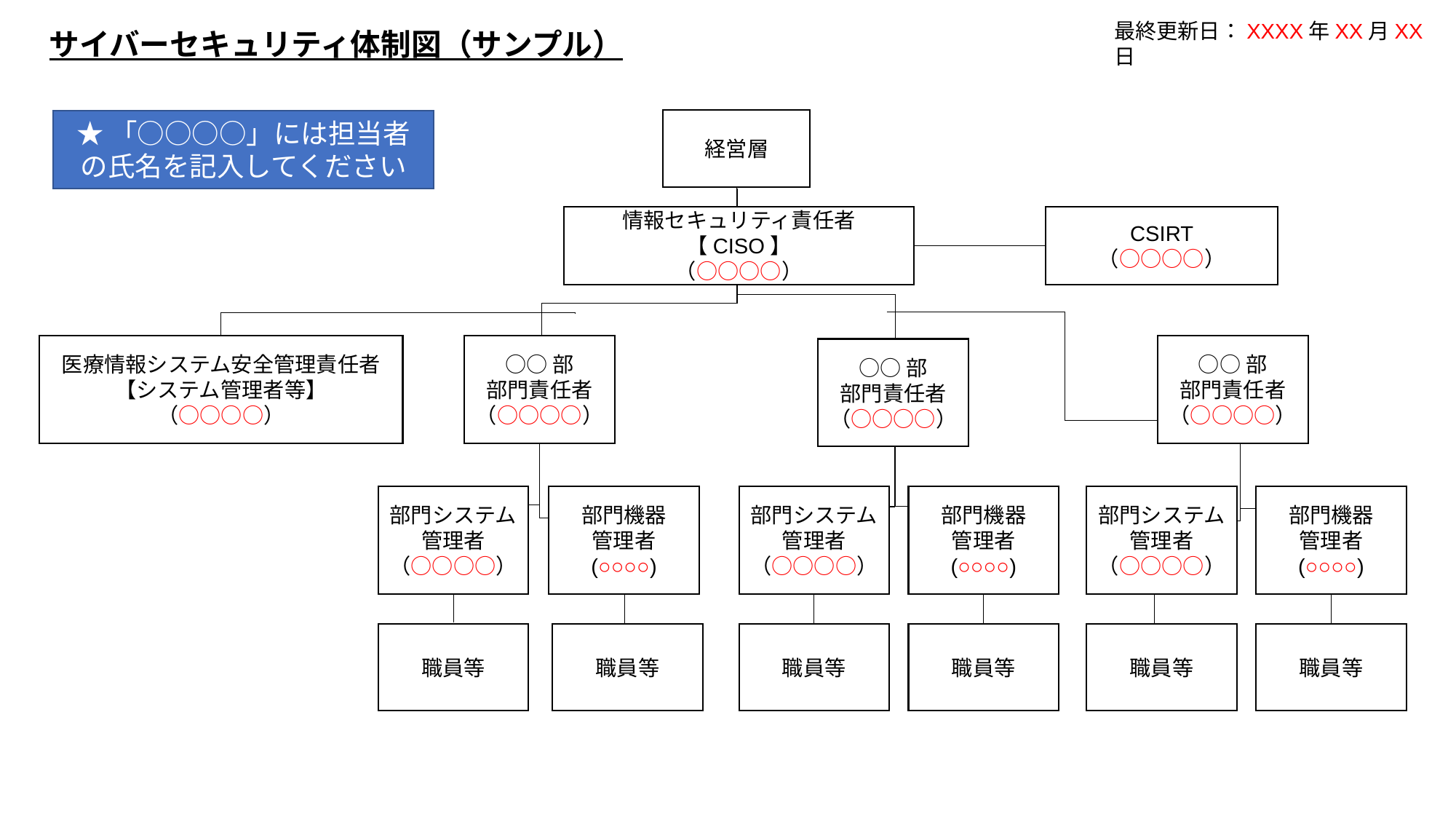

最終更新日：XXXX年XX月XX日
サイバーセキュリティ体制図（サンプル）
経営層
★「○○○○」には担当者の氏名を記入してください
CSIRT
（○○○○）
情報セキュリティ責任者【CISO】
（○○○○）
医療情報システム安全管理責任者【システム管理者等】
（○○○○）
○○部
部門責任者
（○○○○）
○○部
部門責任者
（○○○○）
○○部
部門責任者
（○○○○）
部門システム管理者
（○○○○）
部門機器
管理者
(○○○○)
部門システム管理者
（○○○○）
部門機器
管理者
(○○○○)
部門システム管理者
（○○○○）
部門機器
管理者
(○○○○)
職員等
職員等
職員等
職員等
職員等
職員等